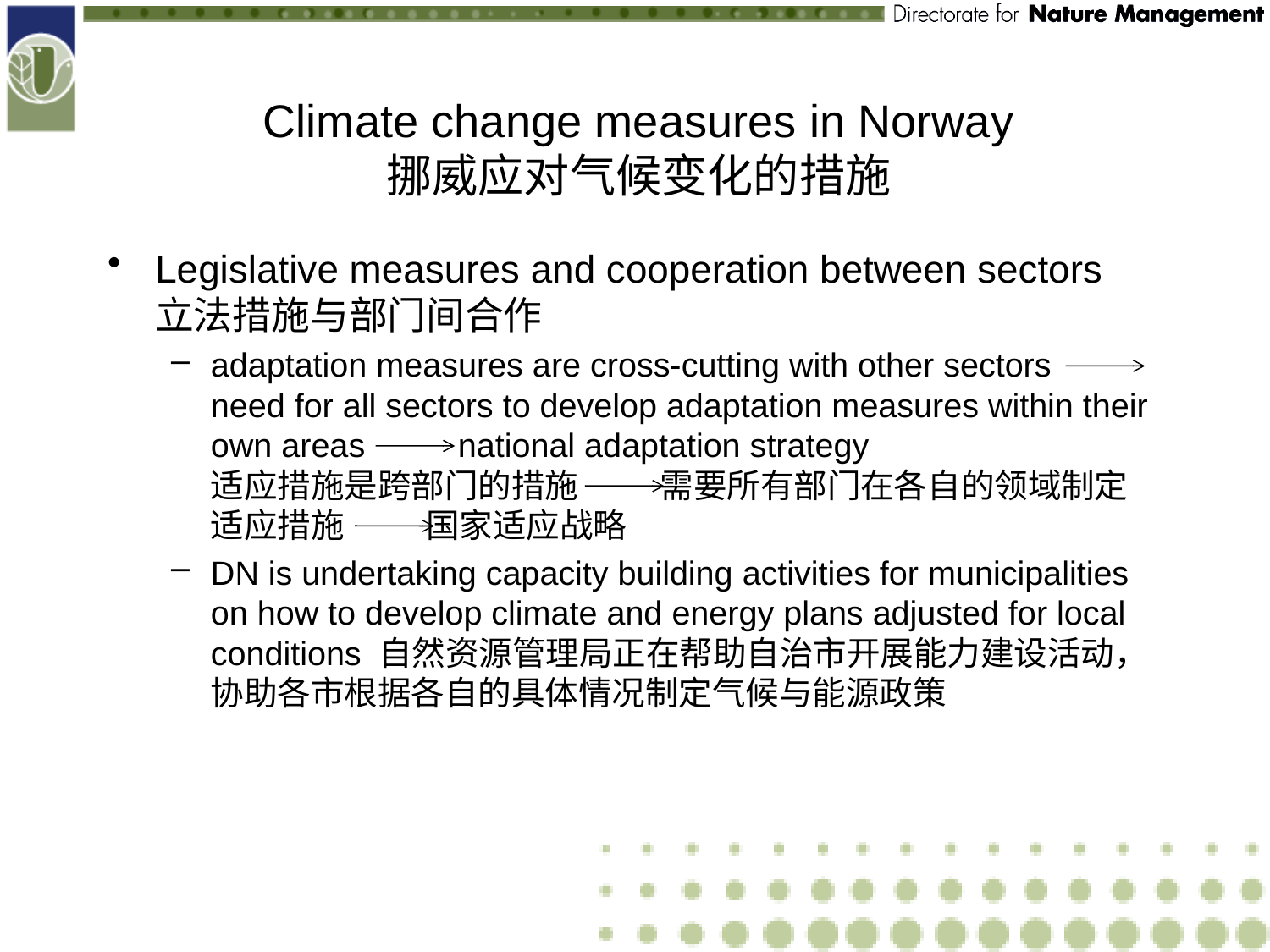

# Climate change measures in Norway 挪威应对气候变化的措施
Legislative measures and cooperation between sectors  立法措施与部门间合作
adaptation measures are cross-cutting with other sectors          need for all sectors to develop adaptation measures within their own areas          national adaptation strategy
适应措施是跨部门的措施           需要所有部门在各自的领域制定适应措施           国家适应战略
DN is undertaking capacity building activities for municipalities on how to develop climate and energy plans adjusted for local conditions 自然资源管理局正在帮助自治市开展能力建设活动，协助各市根据各自的具体情况制定气候与能源政策